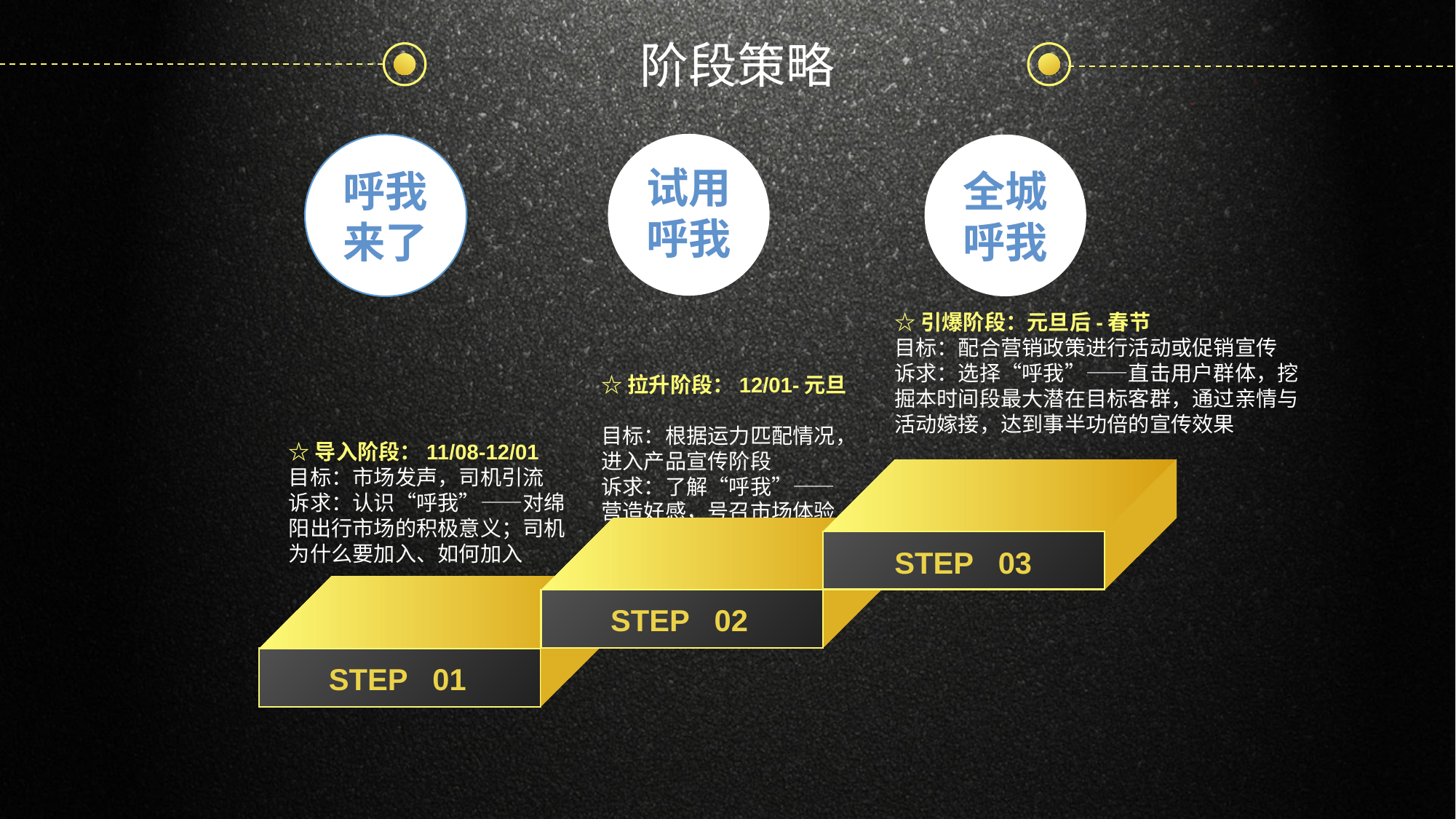

阶段策略

试用
呼我
呼我
来了
全城
呼我
☆引爆阶段：元旦后-春节
目标：配合营销政策进行活动或促销宣传
诉求：选择“呼我”——直击用户群体，挖掘本时间段最大潜在目标客群，通过亲情与活动嫁接，达到事半功倍的宣传效果
☆拉升阶段：12/01-元旦
目标：根据运力匹配情况，进入产品宣传阶段
诉求：了解“呼我”——营造好感，号召市场体验

☆导入阶段：11/08-12/01
目标：市场发声，司机引流
诉求：认识“呼我”——对绵阳出行市场的积极意义；司机为什么要加入、如何加入

  STEP   03

  STEP   02

  STEP   01